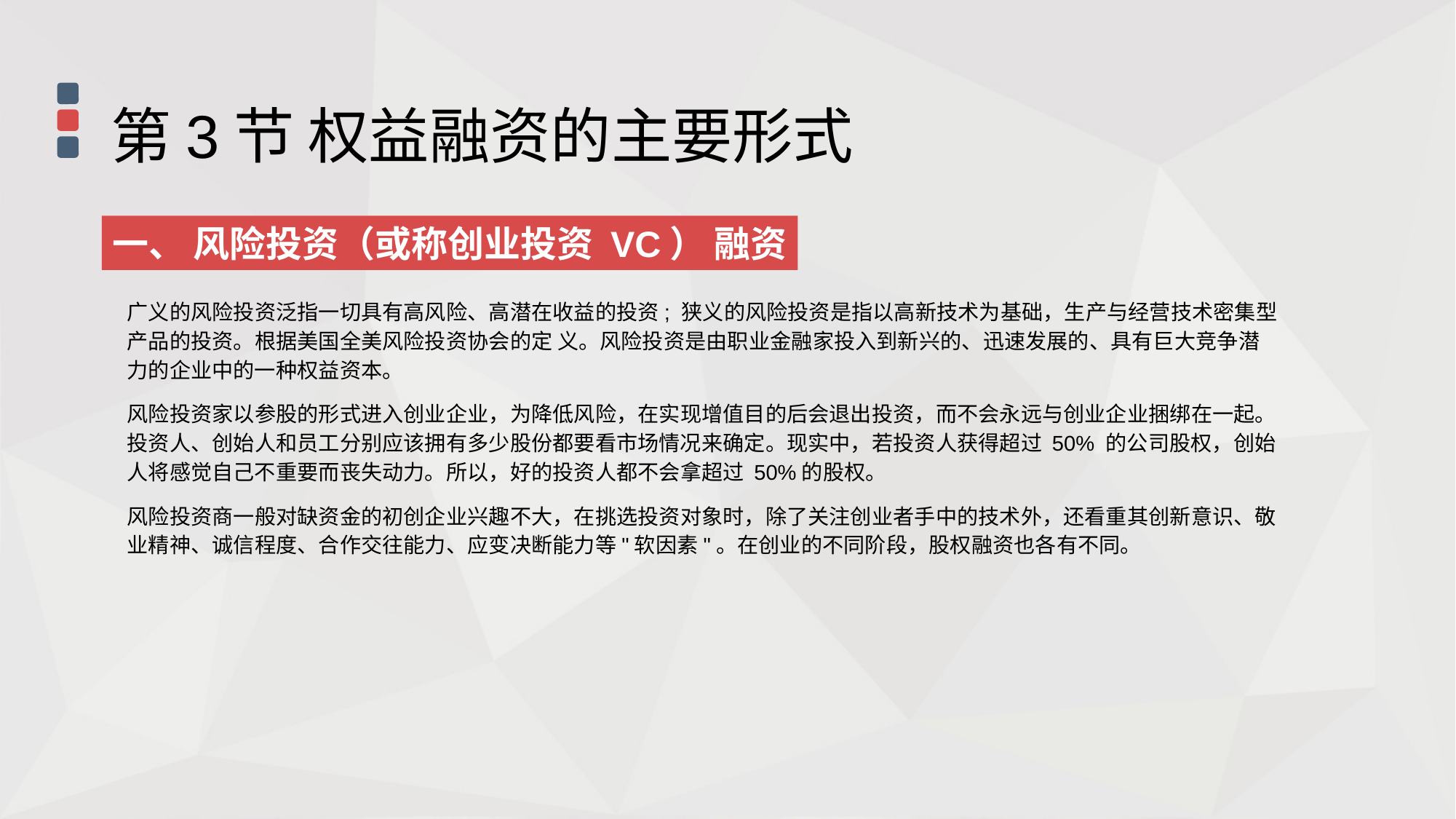

第3节 权益融资的主要形式
一、 风险投资（或称创业投资 VC） 融资
广义的风险投资泛指一切具有高风险、高潜在收益的投资; 狭义的风险投资是指以高新技术为基础，生产与经营技术密集型产品的投资。根据美国全美风险投资协会的定 义。风险投资是由职业金融家投入到新兴的、迅速发展的、具有巨大竞争潜力的企业中的一种权益资本。
风险投资家以参股的形式进入创业企业，为降低风险，在实现增值目的后会退出投资，而不会永远与创业企业捆绑在一起。投资人、创始人和员工分别应该拥有多少股份都要看市场情况来确定。现实中，若投资人获得超过 50% 的公司股权，创始人将感觉自己不重要而丧失动力。所以，好的投资人都不会拿超过 50%的股权。
风险投资商一般对缺资金的初创企业兴趣不大，在挑选投资对象时，除了关注创业者手中的技术外，还看重其创新意识、敬业精神、诚信程度、合作交往能力、应变决断能力等"软因素"。在创业的不同阶段，股权融资也各有不同。